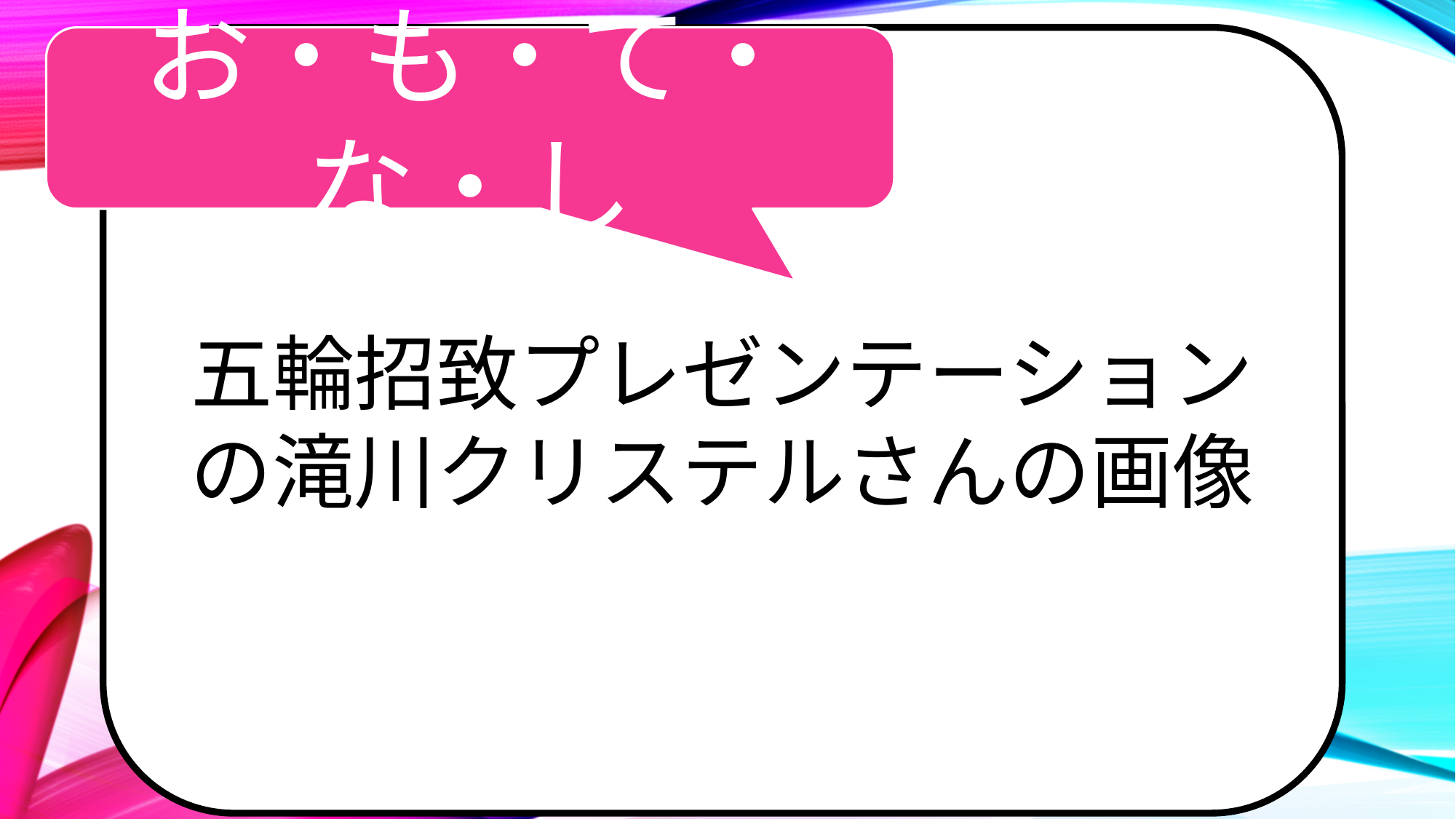

お・も・て・な・し
五輪招致プレゼンテーションの滝川クリステルさんの画像
#